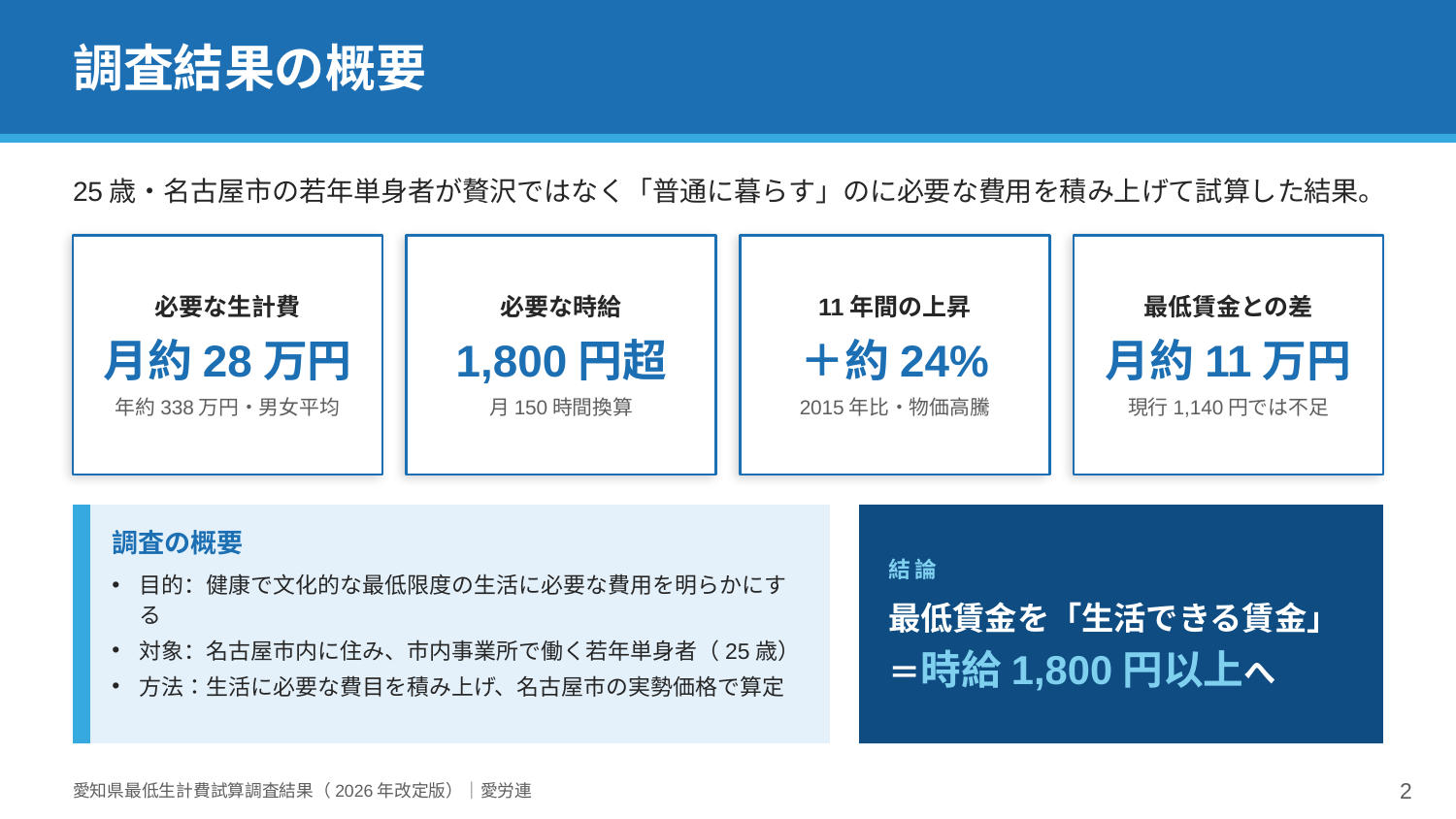

調査結果の概要

25歳・名古屋市の若年単身者が贅沢ではなく「普通に暮らす」のに必要な費用を積み上げて試算した結果。
必要な生計費
月約28万円
年約338万円・男女平均
必要な時給
1,800円超
月150時間換算
11年間の上昇
＋約24%
2015年比・物価高騰
最低賃金との差
月約11万円
現行1,140円では不足

結論
最低賃金を「生活できる賃金」
＝時給1,800円以上へ
調査の概要
目的：健康で文化的な最低限度の生活に必要な費用を明らかにする
対象：名古屋市内に住み、市内事業所で働く若年単身者（25歳）
方法：生活に必要な費目を積み上げ、名古屋市の実勢価格で算定
愛知県最低生計費試算調査結果（2026年改定版）｜愛労連
2